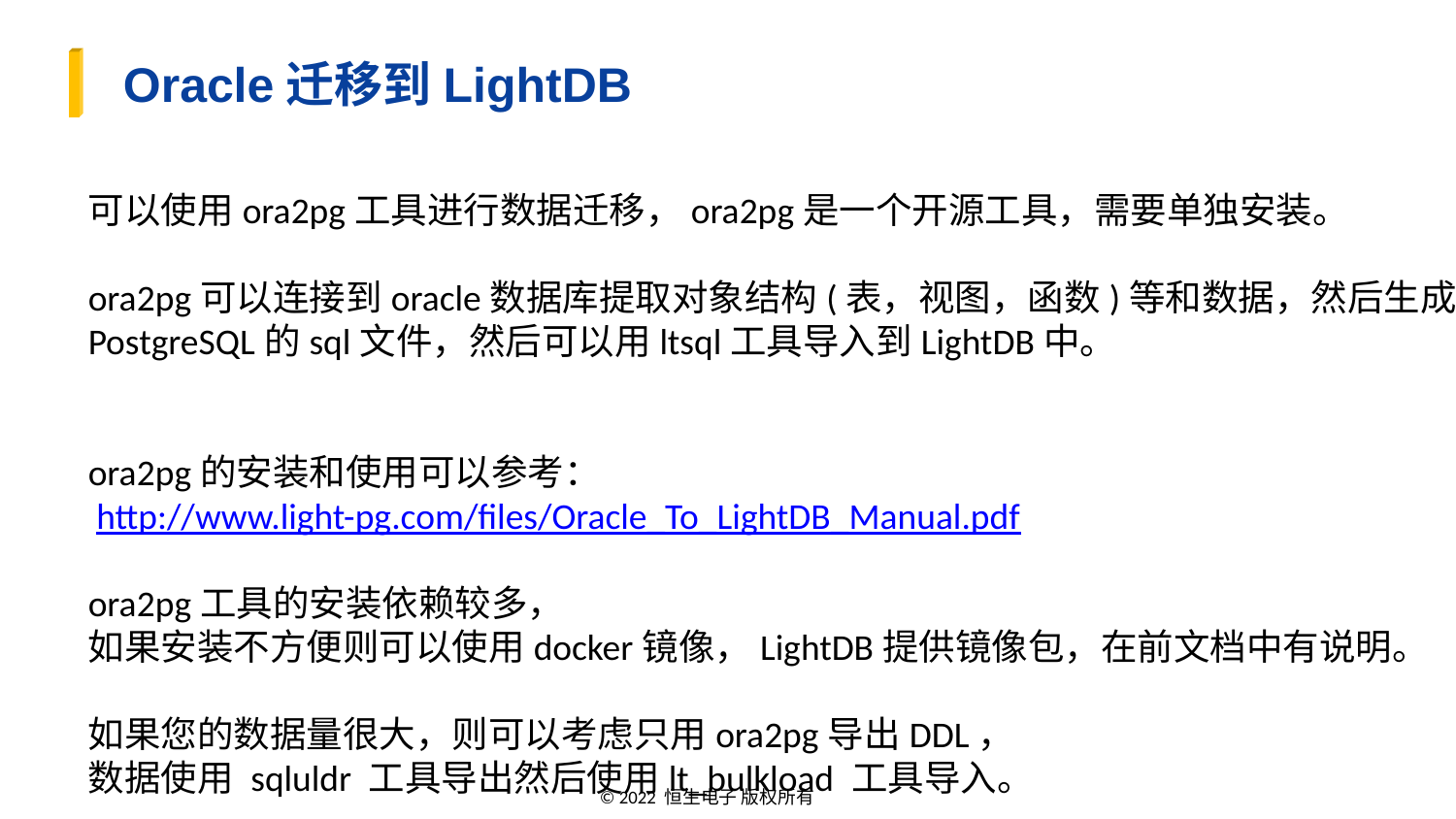

Oracle迁移到LightDB
可以使用ora2pg工具进行数据迁移，ora2pg是一个开源工具，需要单独安装。

ora2pg可以连接到oracle数据库提取对象结构(表，视图，函数)等和数据，然后生成
PostgreSQL的sql文件，然后可以用ltsql工具导入到LightDB中。

ora2pg的安装和使用可以参考：
 http://www.light-pg.com/files/Oracle_To_LightDB_Manual.pdf

ora2pg工具的安装依赖较多，
如果安装不方便则可以使用docker镜像，LightDB提供镜像包，在前文档中有说明。

如果您的数据量很大，则可以考虑只用ora2pg导出DDL，
数据使用 sqluldr 工具导出然后使用lt_bulkload 工具导入。